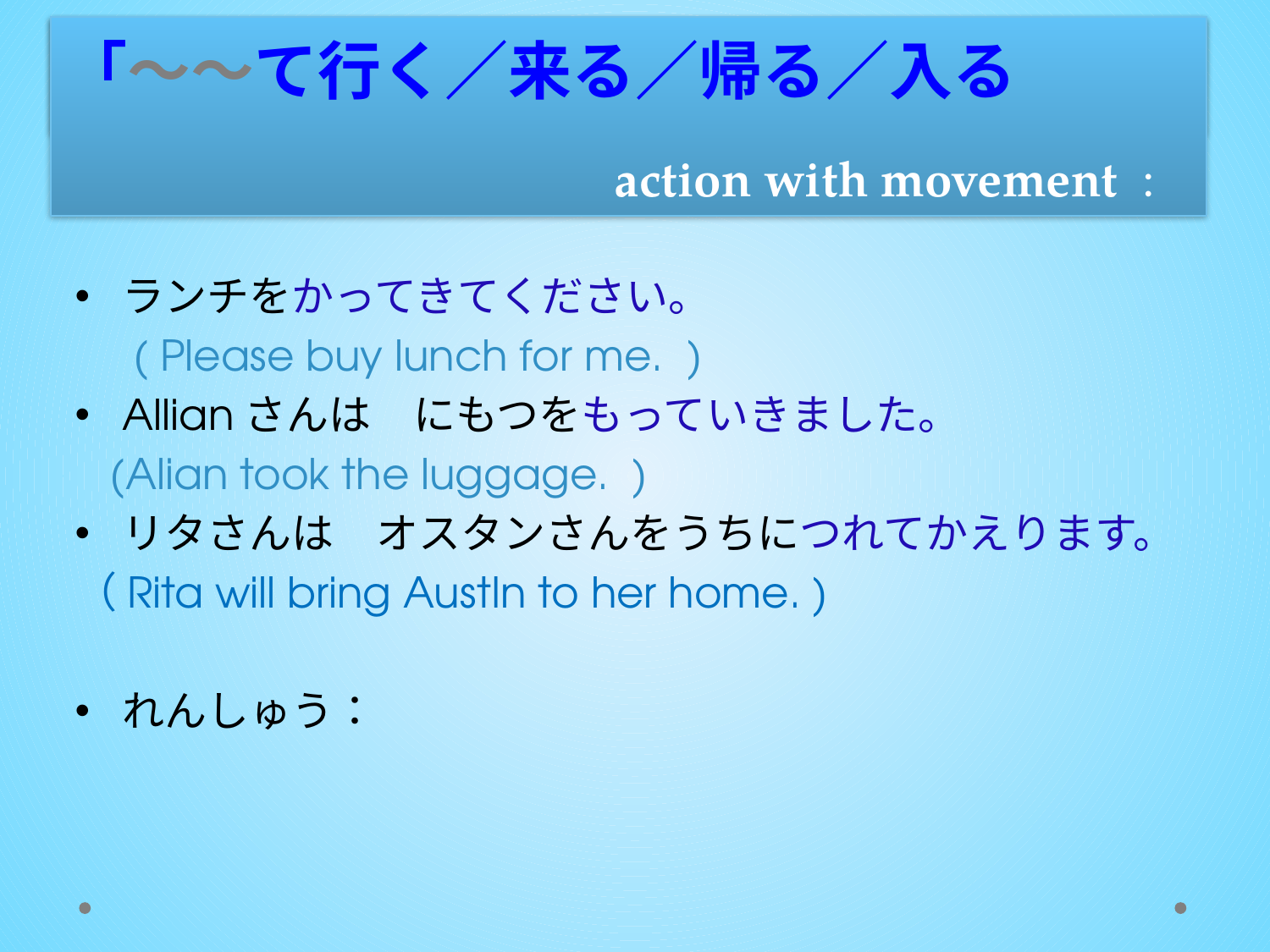

# Conjugation:
「〜〜て行く／来る／帰る／入る
　　　                        action with movement  :
ランチをかってきてください。
     ( Please buy lunch for me.  )
Allianさんは　にもつをもっていきました。
   (Alian took the luggage.  )
リタさんは　オスタンさんをうちにつれてかえります。
（Rita will bring AustIn to her home. )

れんしゅう：